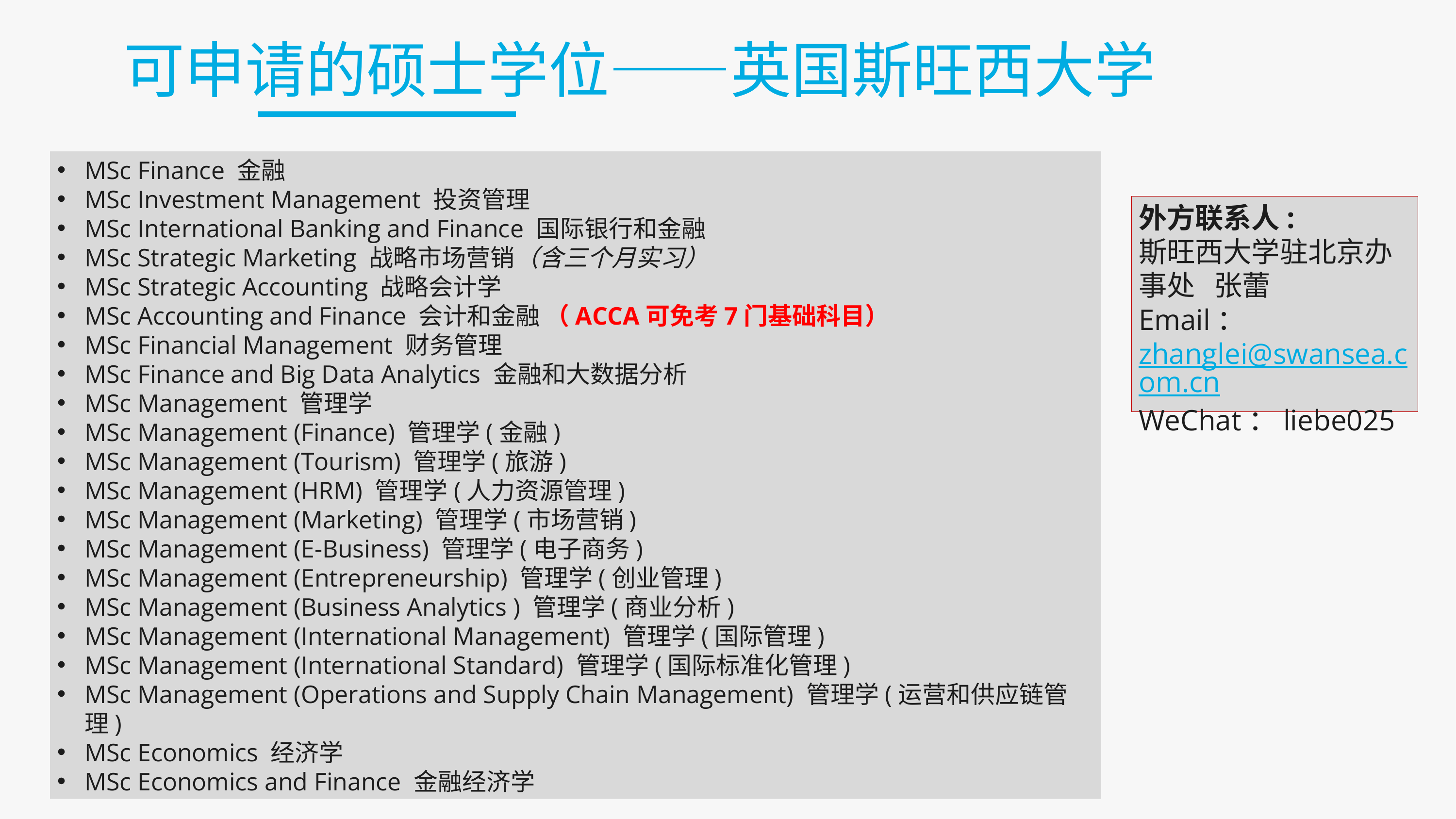

可申请的硕士学位——英国斯旺西大学
MSc Finance 金融
MSc Investment Management 投资管理
MSc International Banking and Finance 国际银行和金融
MSc Strategic Marketing 战略市场营销（含三个月实习）
MSc Strategic Accounting 战略会计学
MSc Accounting and Finance 会计和金融 （ACCA可免考7门基础科目）
MSc Financial Management 财务管理
MSc Finance and Big Data Analytics 金融和大数据分析
MSc Management 管理学
MSc Management (Finance) 管理学(金融)
MSc Management (Tourism) 管理学(旅游)
MSc Management (HRM) 管理学(人力资源管理)
MSc Management (Marketing) 管理学(市场营销)
MSc Management (E-Business) 管理学(电子商务)
MSc Management (Entrepreneurship) 管理学(创业管理)
MSc Management (Business Analytics ) 管理学(商业分析)
MSc Management (International Management) 管理学(国际管理)
MSc Management (International Standard) 管理学(国际标准化管理)
MSc Management (Operations and Supply Chain Management) 管理学(运营和供应链管理)
MSc Economics 经济学
MSc Economics and Finance 金融经济学
外方联系人:
斯旺西大学驻北京办事处   张蕾
Email：zhanglei@swansea.com.cn
WeChat：liebe025